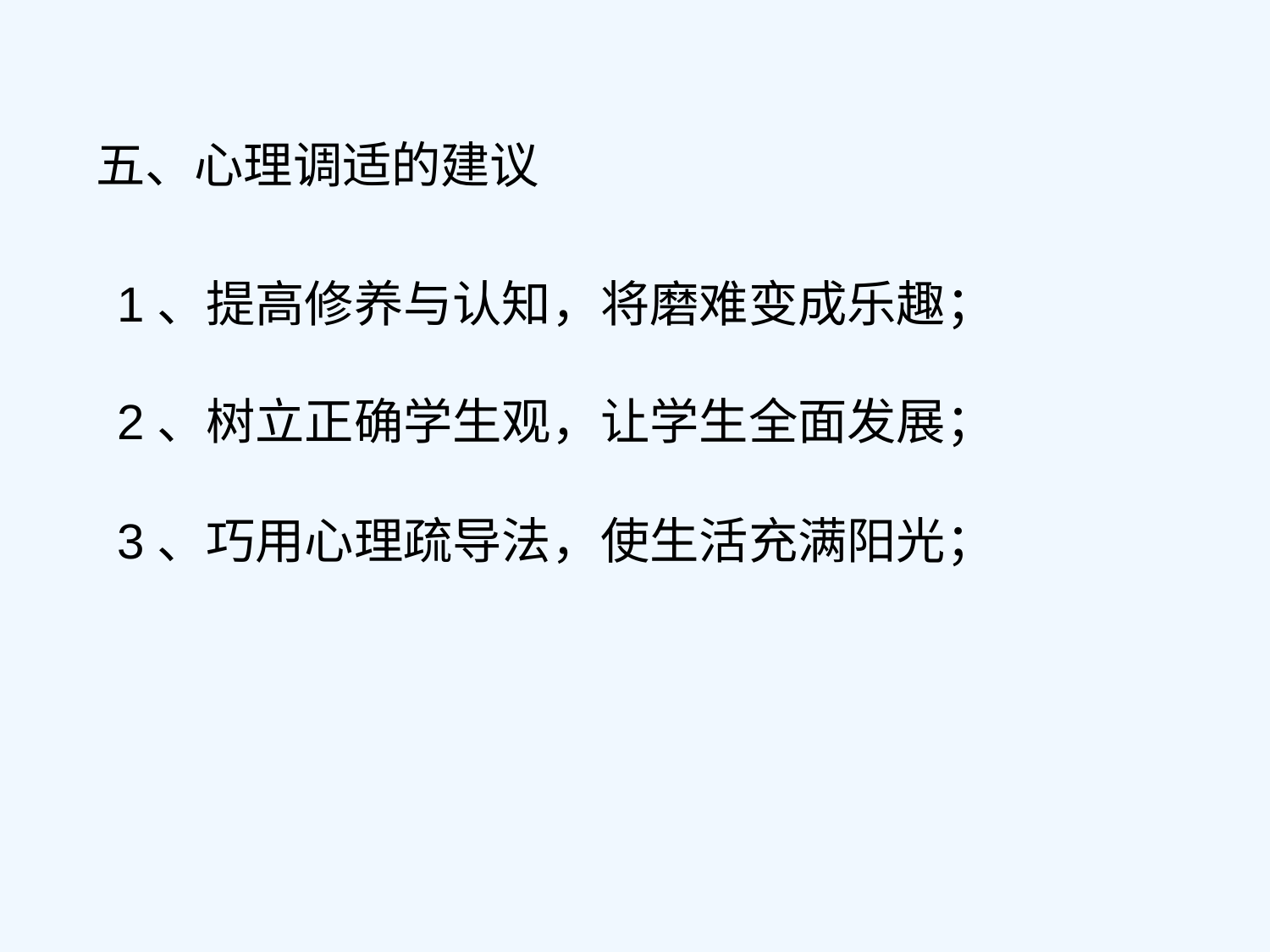

五、心理调适的建议
1、提高修养与认知，将磨难变成乐趣；

2、树立正确学生观，让学生全面发展；

3、巧用心理疏导法，使生活充满阳光；